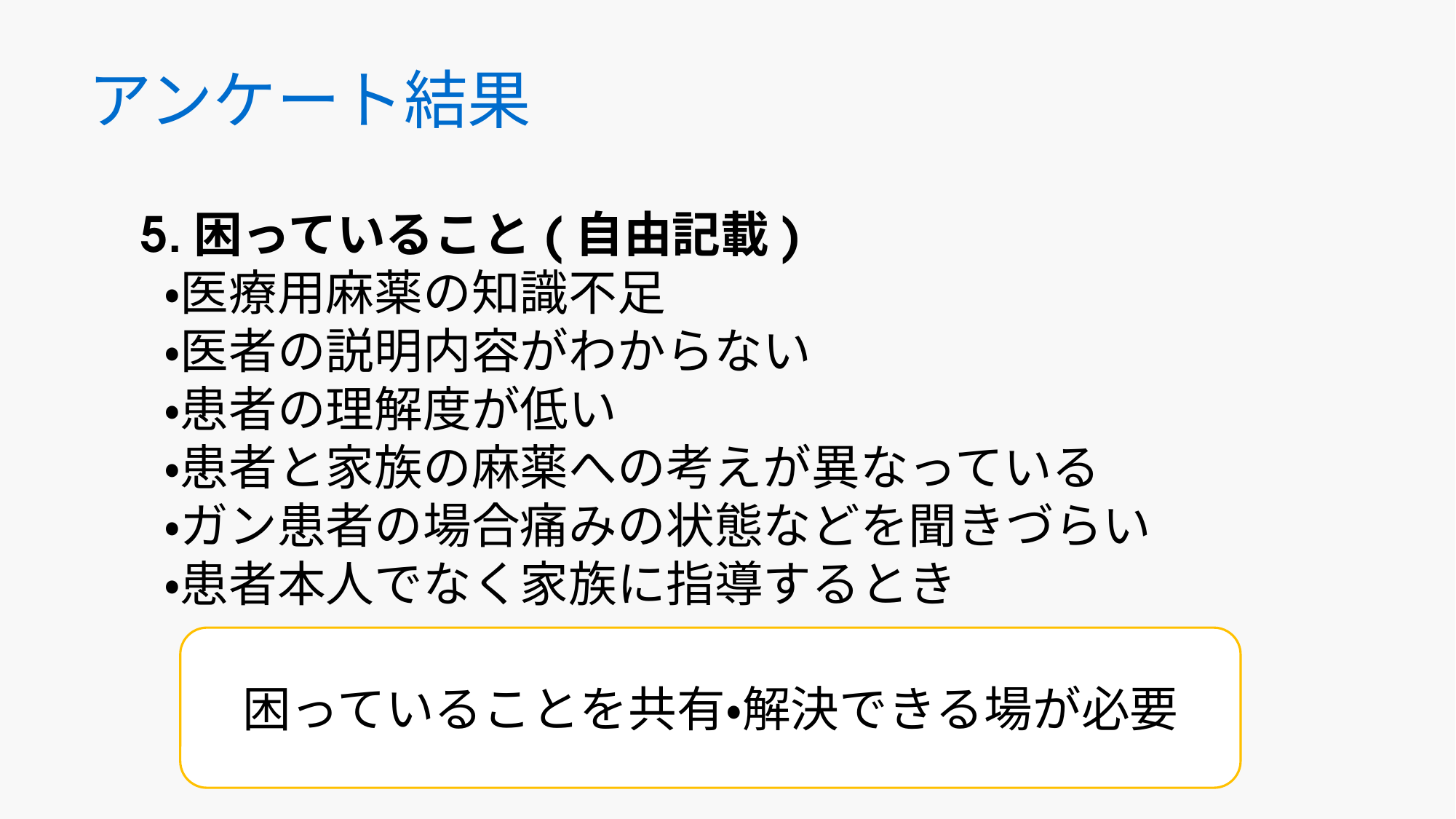

# アンケート結果
5.困っていること(自由記載)
 ・医療用麻薬の知識不足
 ・医者の説明内容がわからない
 ・患者の理解度が低い
 ・患者と家族の麻薬への考えが異なっている
 ・ガン患者の場合痛みの状態などを聞きづらい
 ・患者本人でなく家族に指導するとき
困っていることを共有・解決できる場が必要